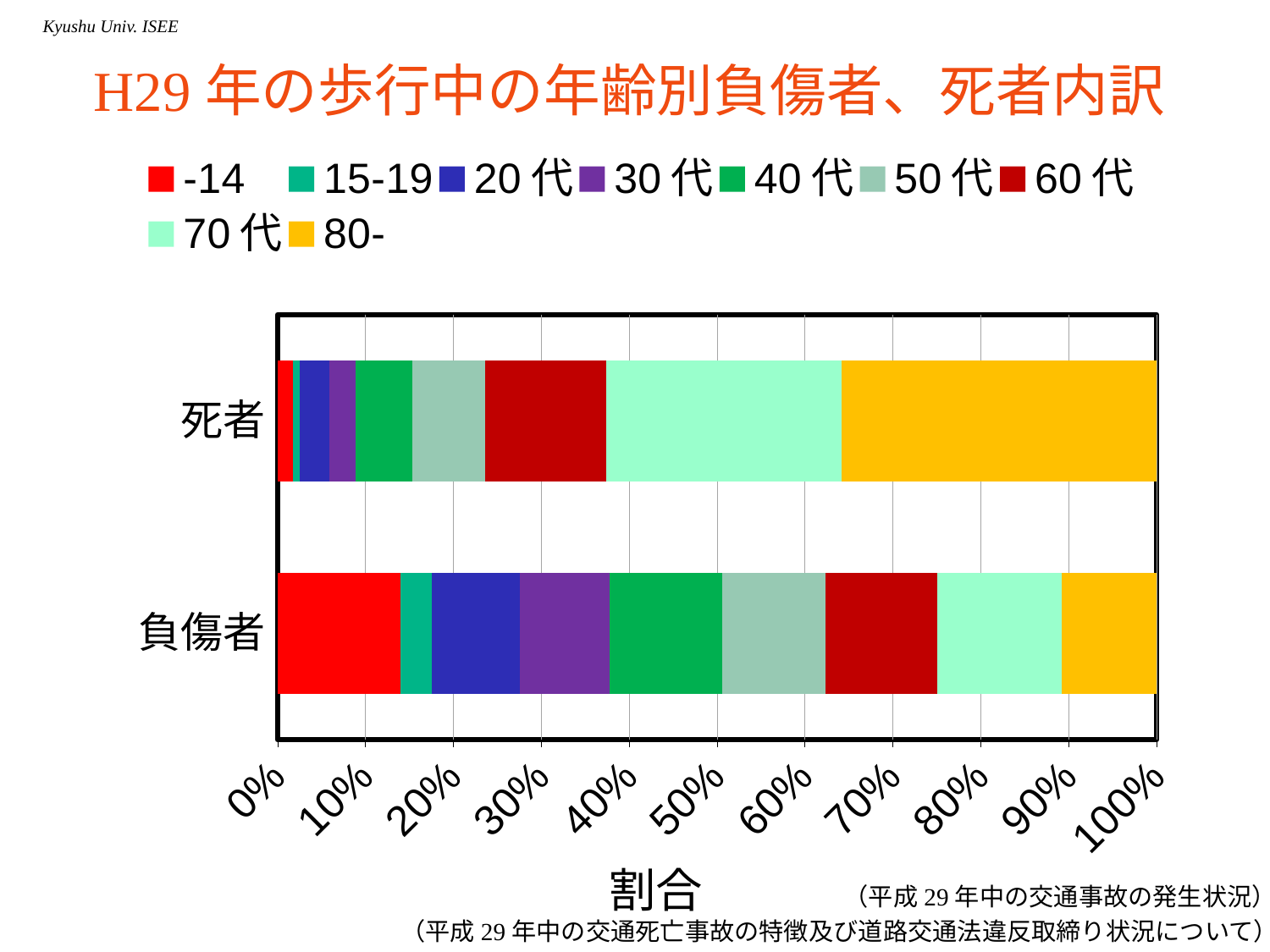

# H29年の歩行中の年齢別負傷者、死者内訳

### Chart

| Category | -14 | 15-19 | 20代 | 30代 | 40代 | 50代 | 60代 | 70代 | 80- |
|---|---|---|---|---|---|---|---|---|---|
| 負傷者 | 7141.0 | 1847.0 | 5136.0 | 5234.0 | 6535.0 | 6009.0 | 6518.0 | 7252.0 | 5520.0 |
| 死者 | 24.0 | 10.0 | 46.0 | 39.0 | 87.0 | 112.0 | 185.0 | 362.0 | 482.0 |
（平成29年中の交通事故の発生状況）
（平成29年中の交通死亡事故の特徴及び道路交通法違反取締り状況について）